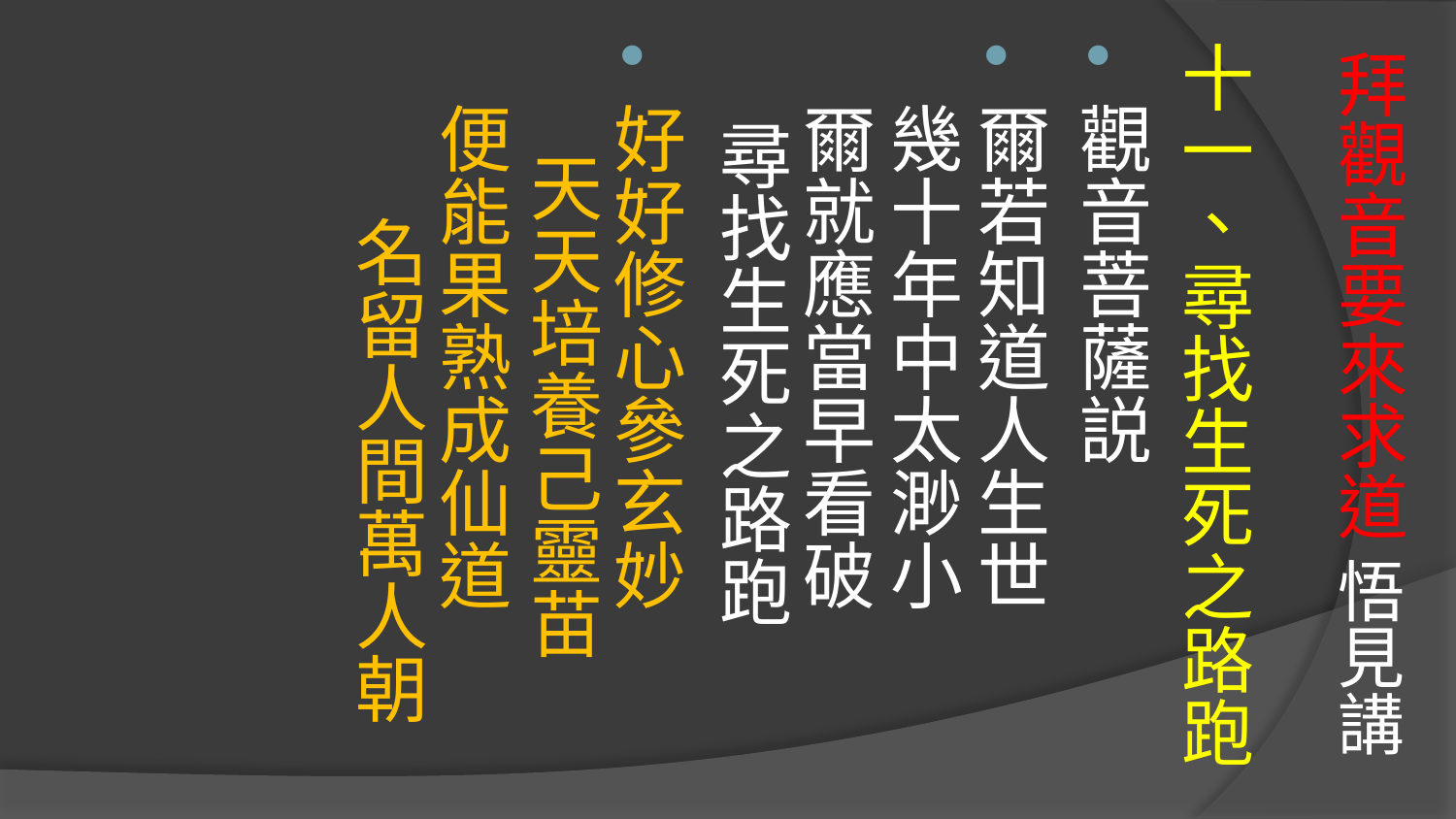

# 拜觀音要來求道 悟見講
十一、尋找生死之路跑
觀音菩薩説
爾若知道人生世        幾十年中太渺小
爾就應當早看破            尋找生死之路跑
好好修心參玄妙              天天培養己靈苗
便能果熟成仙道                  名留人間萬人朝